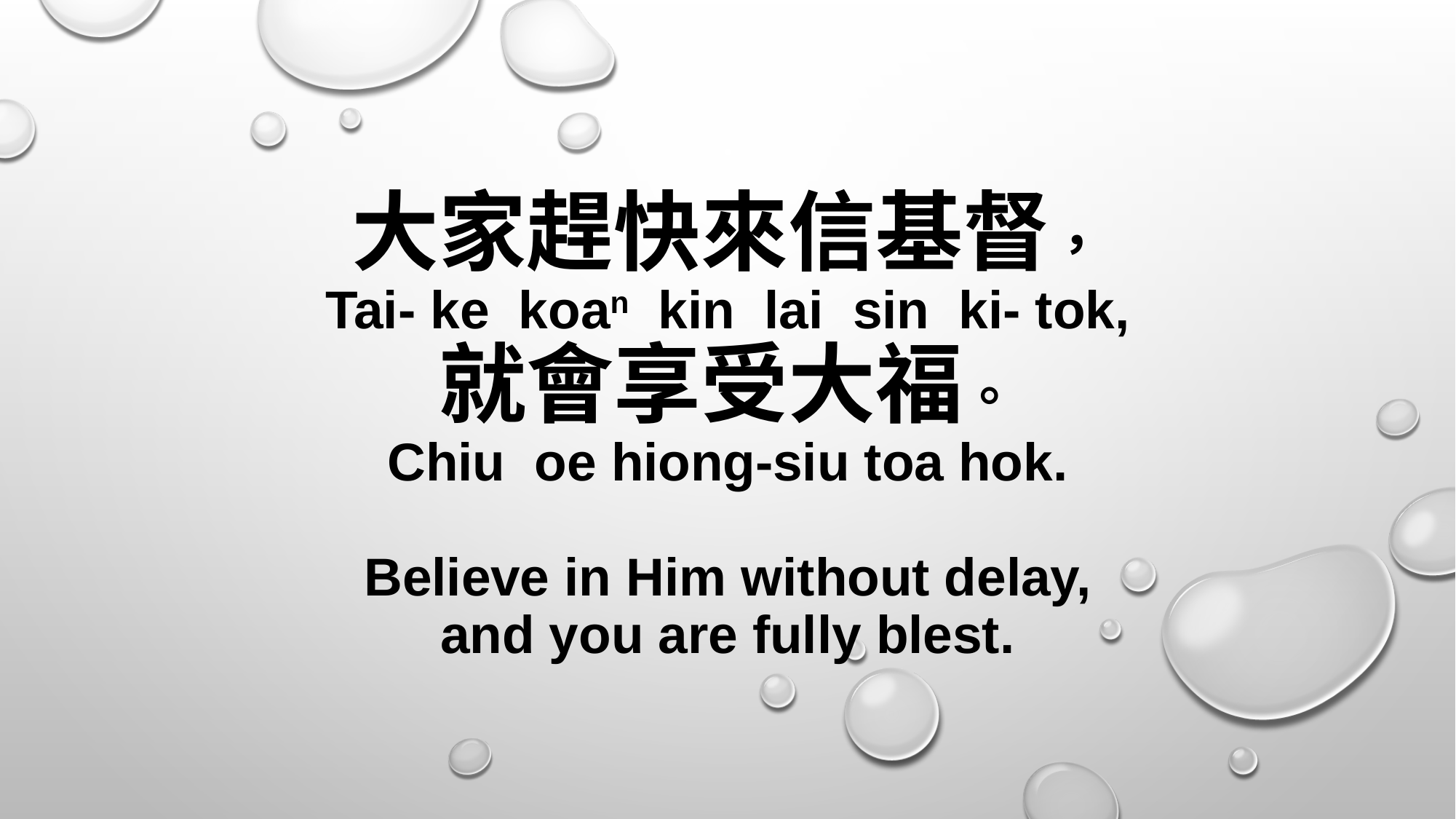

# 大家趕快來信基督， Tai- ke  koan  kin  lai  sin  ki- tok, 就會享受大福。 Chiu  oe hiong-siu toa hok. Believe in Him without delay, and you are fully blest.